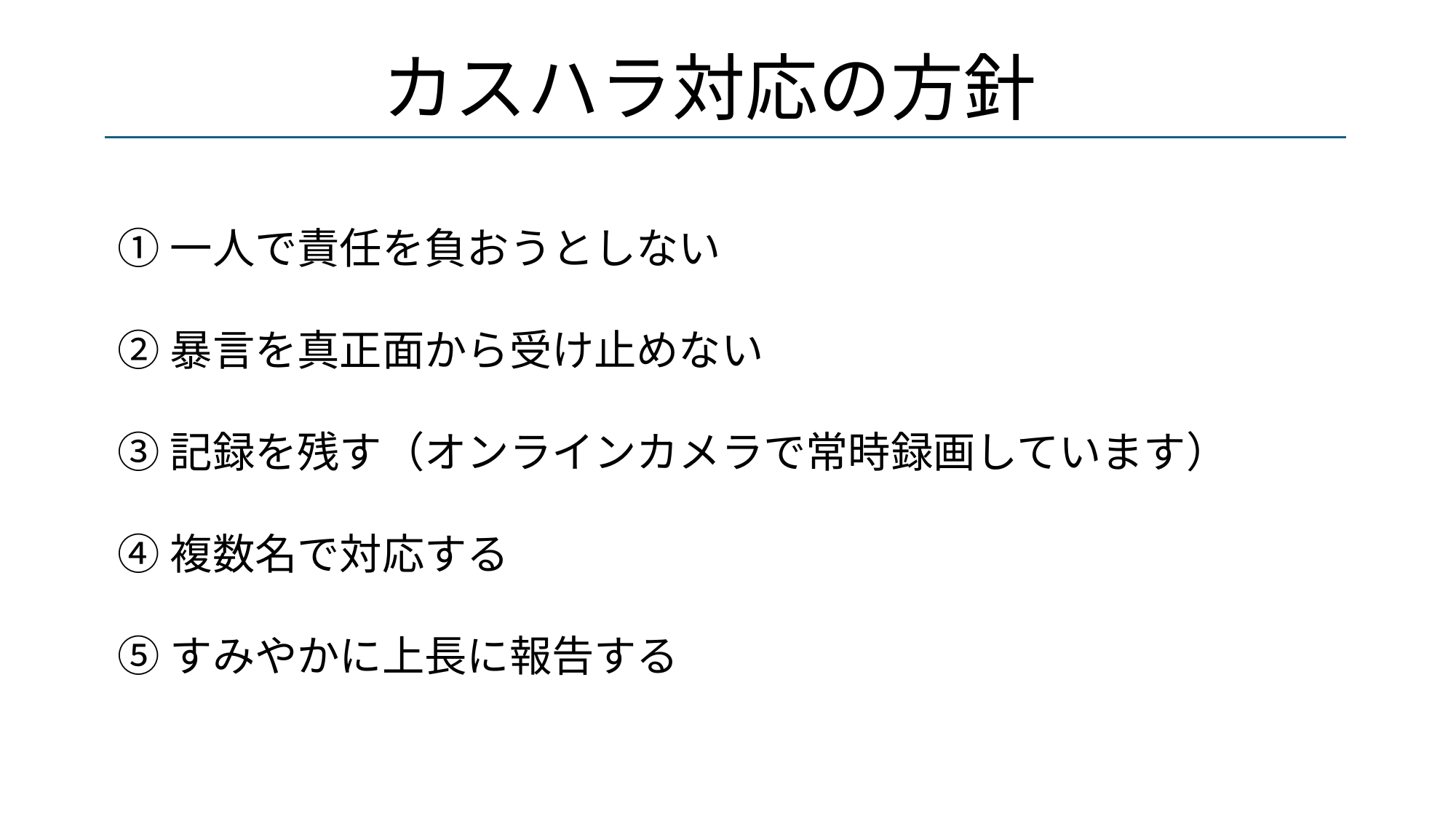

カスハラ対応の方針
①一人で責任を負おうとしない

②暴言を真正面から受け止めない

③記録を残す（オンラインカメラで常時録画しています）

④複数名で対応する

⑤すみやかに上長に報告する